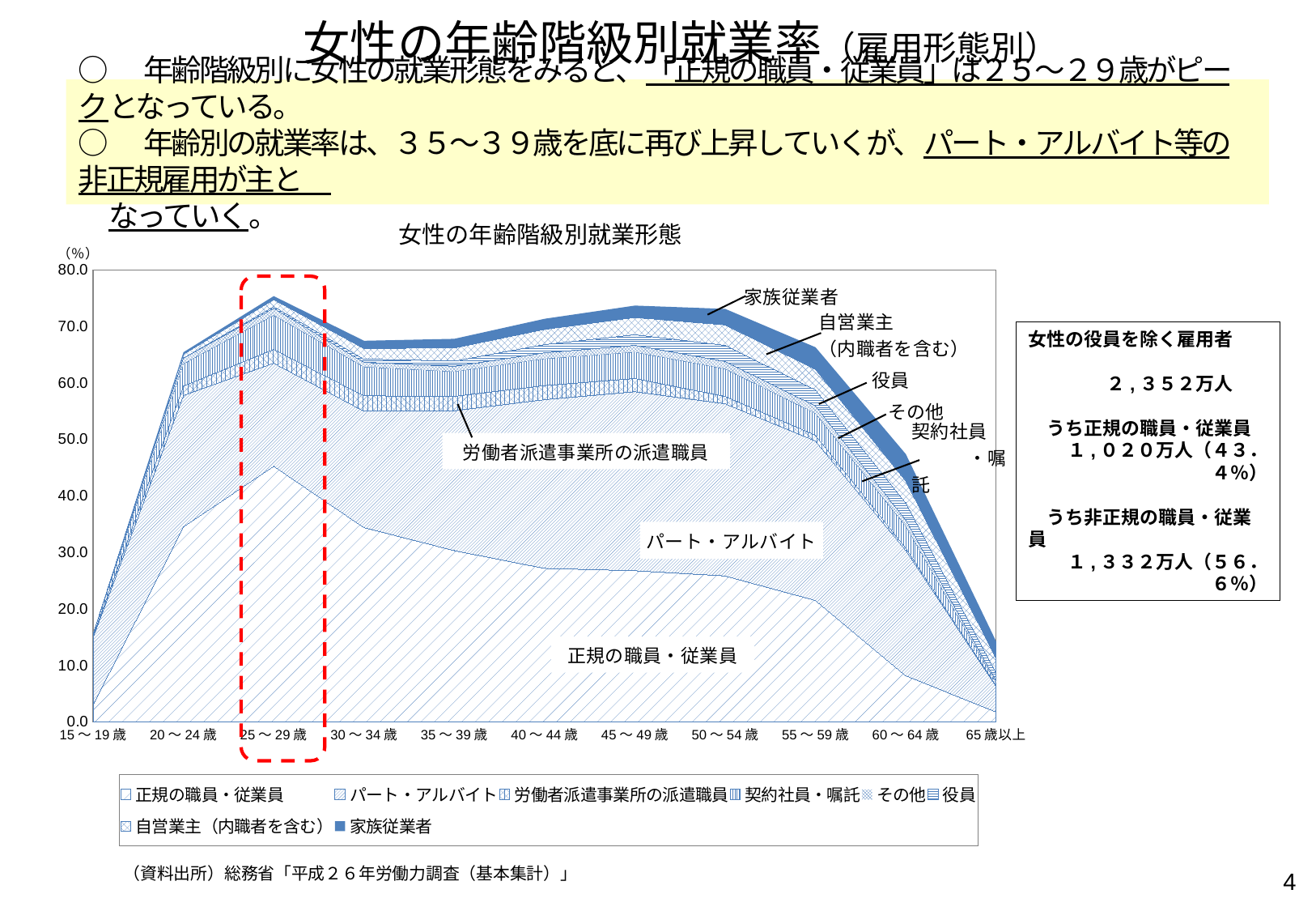

女性の年齢階級別就業率（雇用形態別）
○　年齢階級別に女性の就業形態をみると、「正規の職員・従業員」は２５～２９歳がピークとなっている。
○　年齢別の就業率は、３５～３９歳を底に再び上昇していくが、パート・アルバイト等の非正規雇用が主と
　なっていく。
更新済
女性の年齢階級別就業形態

### Chart

| Category | 正規の職員・従業員 | パート・アルバイト | 労働者派遣事業所の派遣職員 | 契約社員・嘱託 | その他 | 役員 | 自営業主（内職者を含む） | 家族従業者 |
|---|---|---|---|---|---|---|---|---|
| 15～19歳 | 3.061224489795918 | 11.904761904761903 | 0.3401360544217687 | 0.3401360544217687 | 0.0 | 0.0 | 0.0 | 0.0 |
| 20～24歳 | 34.55149501661129 | 23.25581395348837 | 1.6611295681063125 | 3.9867109634551494 | 0.9966777408637874 | 0.0 | 0.6644518272425249 | 0.33222591362126247 |
| 25～29歳 | 45.2887537993921 | 18.237082066869302 | 2.43161094224924 | 6.079027355623101 | 1.21580547112462 | 0.303951367781155 | 1.21580547112462 | 0.60790273556231 |
| 30～34歳 | 34.417344173441734 | 20.59620596205962 | 2.710027100271003 | 5.149051490514905 | 0.8130081300813009 | 0.5420054200542005 | 1.8970189701897018 | 1.3550135501355014 |
| 35～39歳 | 30.324074074074076 | 24.76851851851852 | 2.5462962962962963 | 4.398148148148148 | 0.9259259259259258 | 0.9259259259259258 | 2.314814814814815 | 1.6203703703703702 |
| 40～44歳 | 27.178423236514522 | 29.87551867219917 | 2.4896265560165975 | 4.771784232365145 | 1.0373443983402488 | 1.4522821576763485 | 2.6970954356846475 | 1.8672199170124482 |
| 45～49歳 | 26.76056338028169 | 31.690140845070424 | 2.3474178403755865 | 4.694835680751173 | 1.1737089201877933 | 1.8779342723004695 | 3.051643192488263 | 2.112676056338028 |
| 50～54歳 | 25.839793281653744 | 30.490956072351423 | 1.2919896640826873 | 4.909560723514212 | 1.2919896640826873 | 2.842377260981912 | 3.6175710594315245 | 2.842377260981912 |
| 55～59歳 | 21.502590673575128 | 28.238341968911918 | 1.0362694300518136 | 3.8860103626943006 | 1.2953367875647668 | 2.849740932642487 | 3.6269430051813467 | 3.8860103626943006 |
| 60～64歳 | 8.189655172413794 | 22.198275862068968 | 0.43103448275862066 | 3.8793103448275863 | 1.0775862068965518 | 3.0172413793103448 | 3.8793103448275863 | 4.741379310344827 |
| 65歳以上 | 1.7684887459807075 | 4.555198285101822 | 0.1607717041800643 | 0.482315112540193 | 0.3215434083601286 | 1.3933547695605575 | 2.6259378349410505 | 2.947481243301179 |
女性の役員を除く雇用者
　　　　 ２,３５２万人

　うち正規の職員・従業員
１,０２０万人（４３．４％）

　うち非正規の職員・従業員
１,３３２万人（５６．６％）
（資料出所）総務省「平成２６年労働力調査（基本集計）」
4